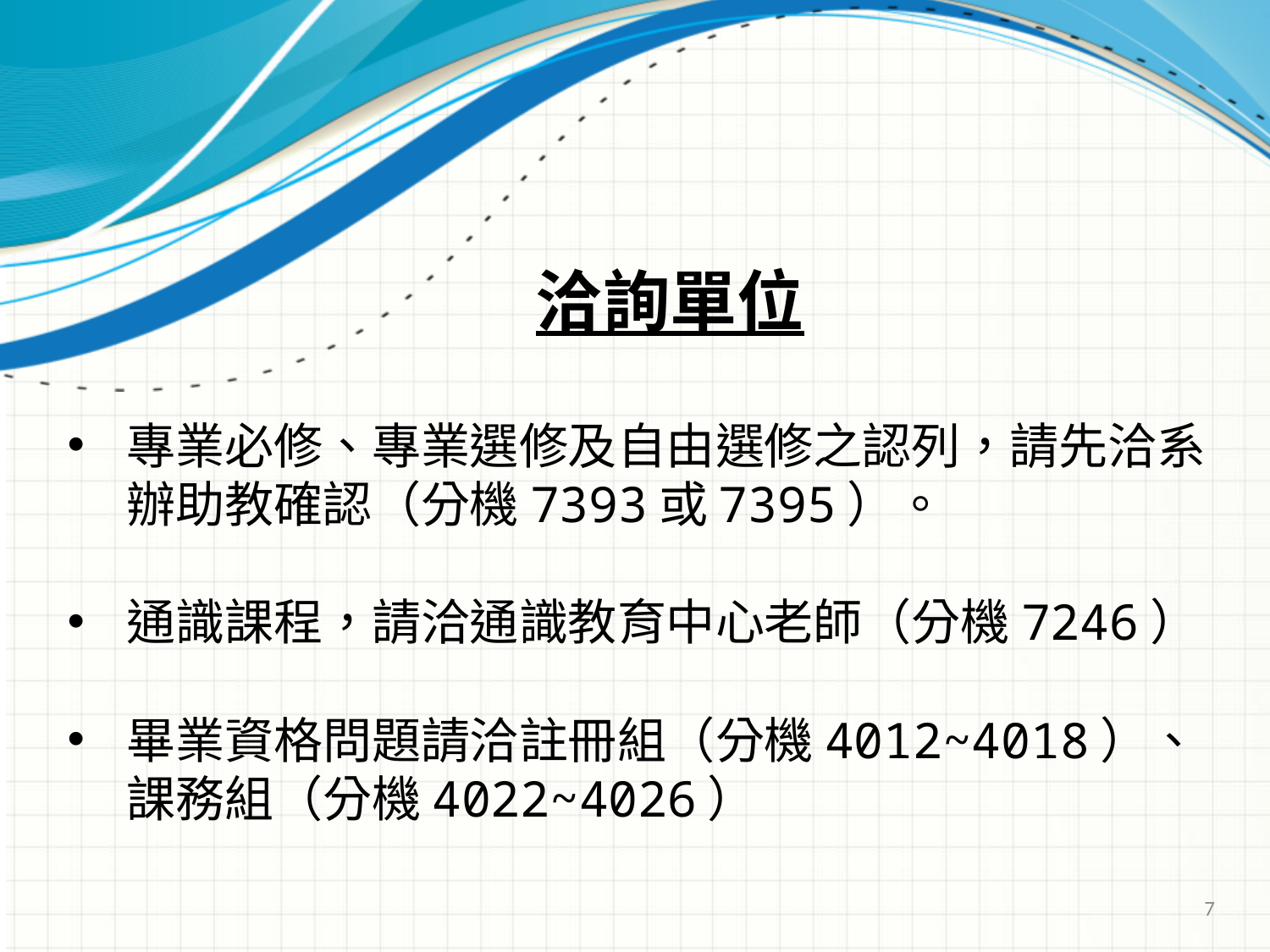

# 洽詢單位
專業必修、專業選修及自由選修之認列，請先洽系辦助教確認（分機7393或7395）。

通識課程，請洽通識教育中心老師（分機7246）

畢業資格問題請洽註冊組（分機4012~4018）、課務組（分機4022~4026）
7